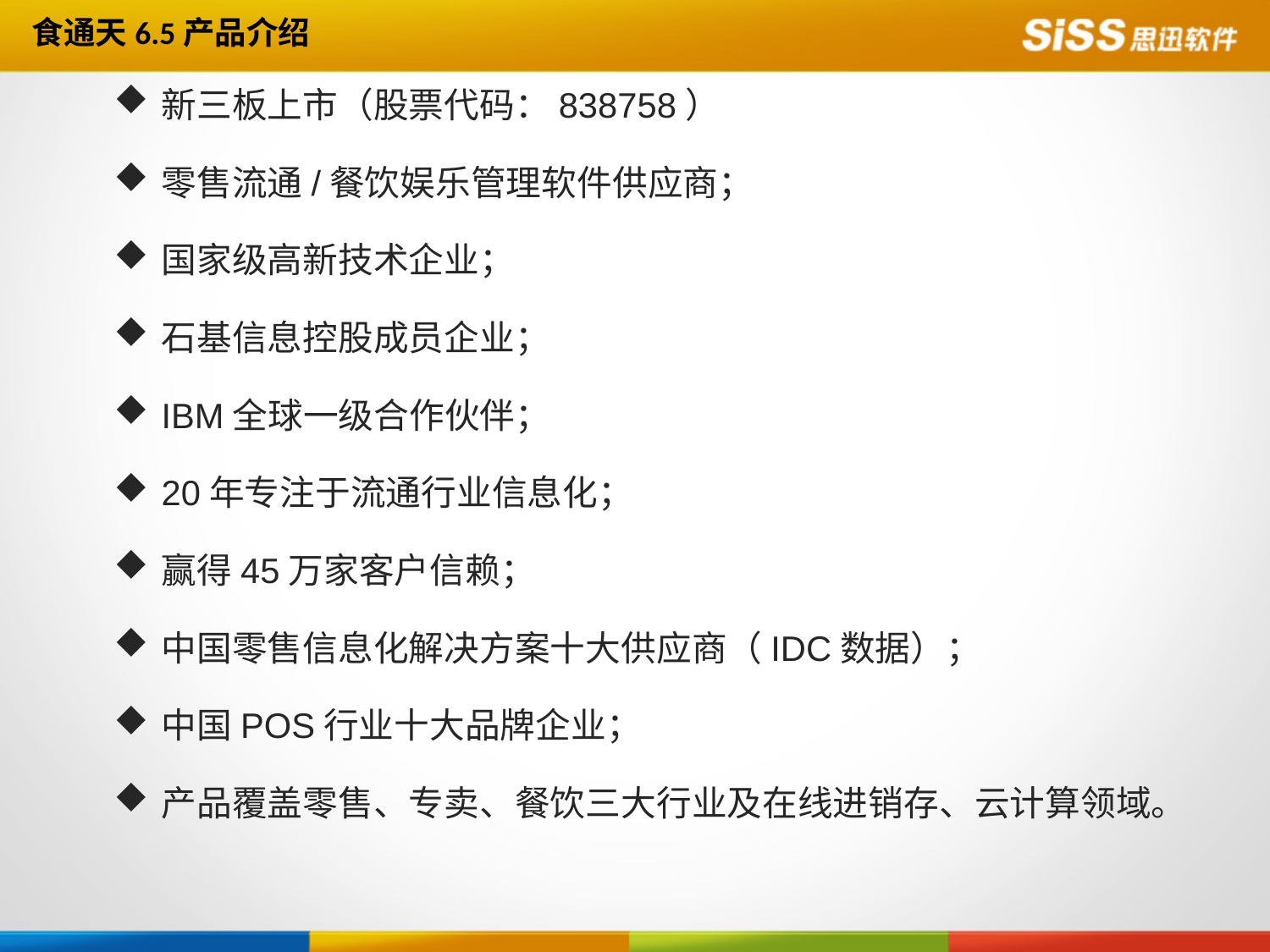

食通天6.5产品介绍
新三板上市（股票代码：838758）

零售流通/餐饮娱乐管理软件供应商；

国家级高新技术企业；

石基信息控股成员企业；

IBM全球一级合作伙伴；

20年专注于流通行业信息化；

赢得45万家客户信赖；

中国零售信息化解决方案十大供应商（IDC数据）；

中国POS行业十大品牌企业；

产品覆盖零售、专卖、餐饮三大行业及在线进销存、云计算领域。